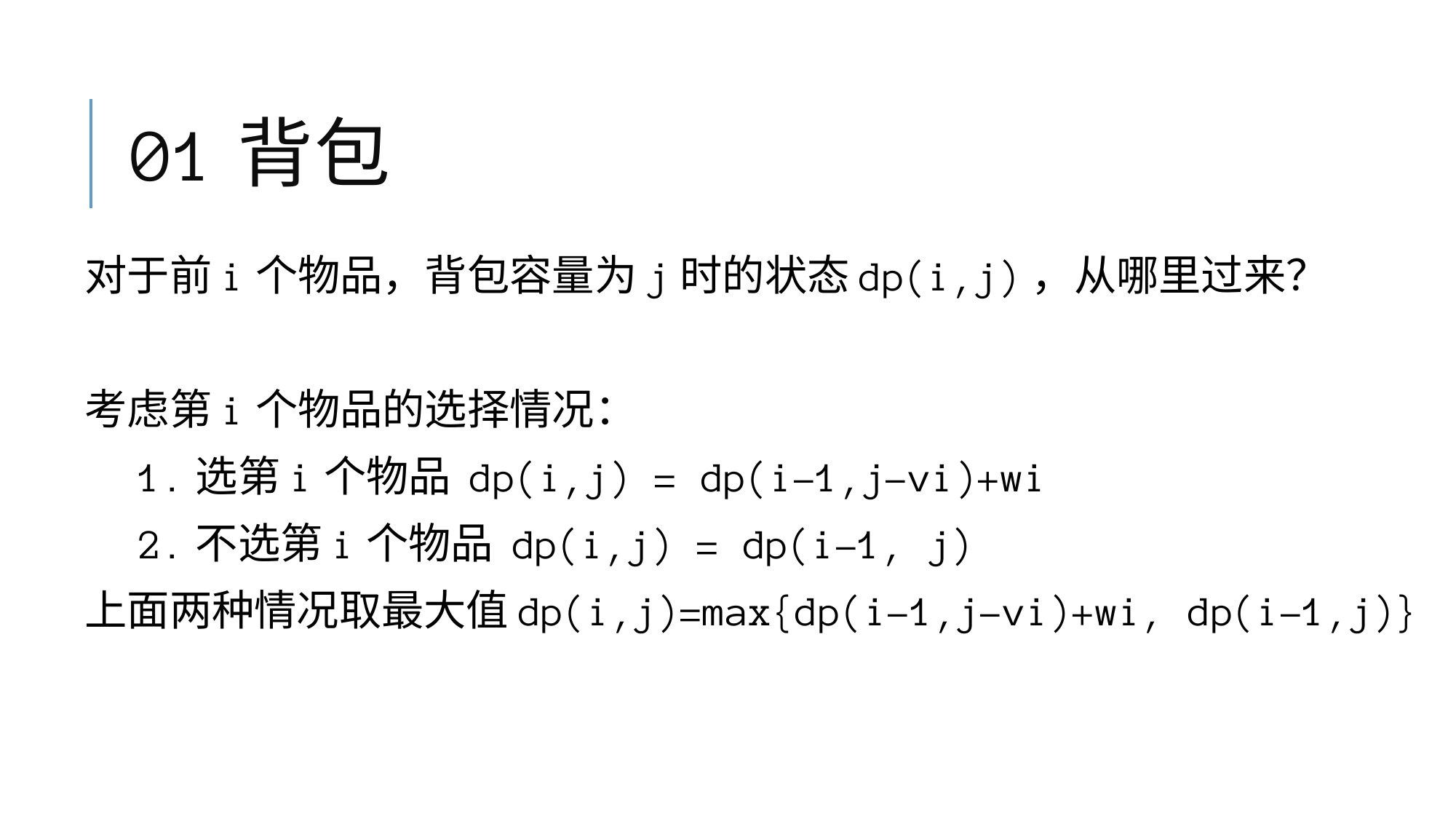

# 01背包
对于前i个物品，背包容量为j时的状态dp(i,j)，从哪里过来？

考虑第i个物品的选择情况：
1.选第i个物品 dp(i,j) = dp(i-1,j-vi)+wi
2.不选第i个物品 dp(i,j) = dp(i-1, j)
上面两种情况取最大值dp(i,j)=max{dp(i-1,j-vi)+wi, dp(i-1,j)}